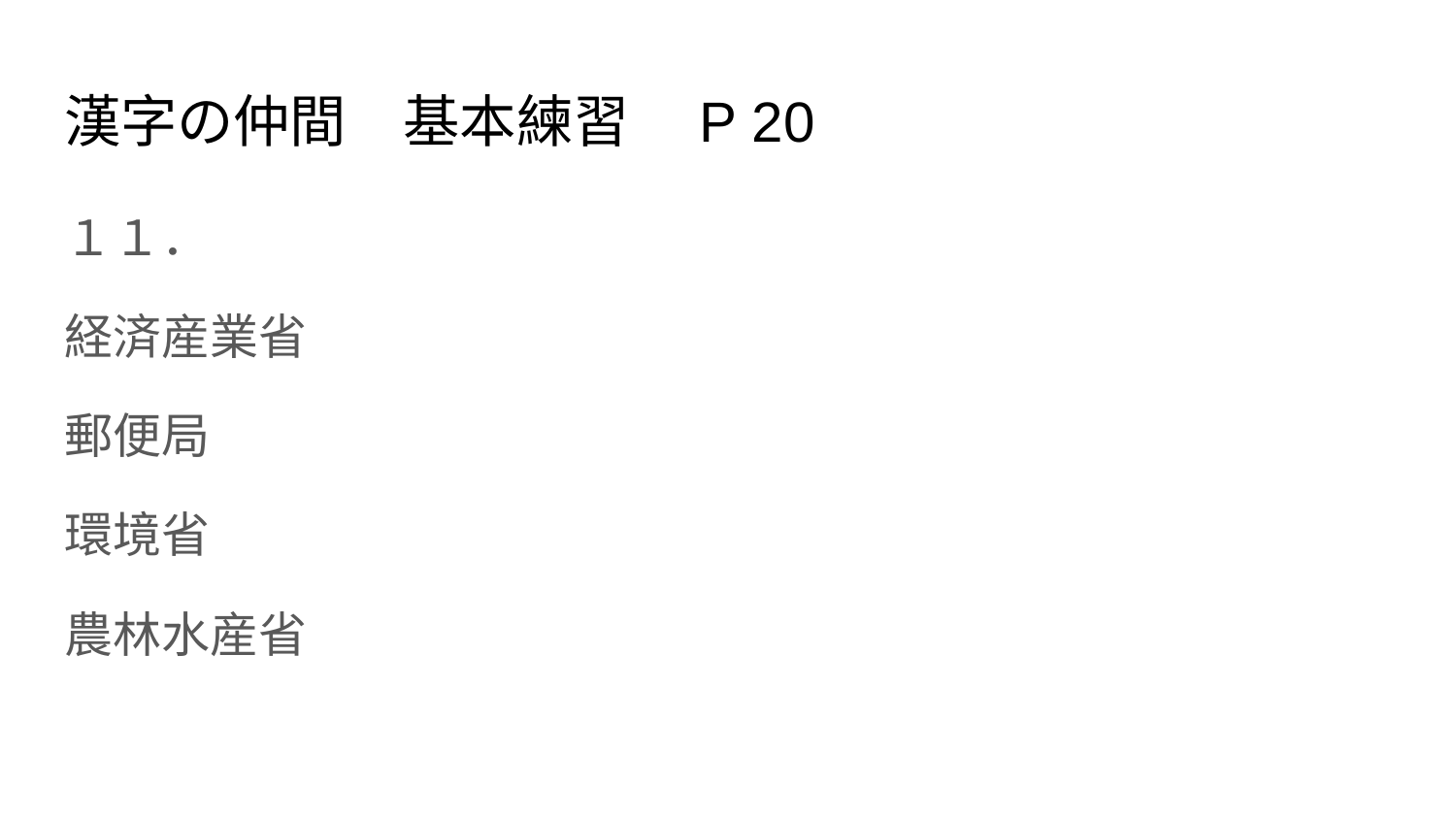

# 漢字の仲間　基本練習　P 20
１１．
経済産業省
郵便局
環境省
農林水産省